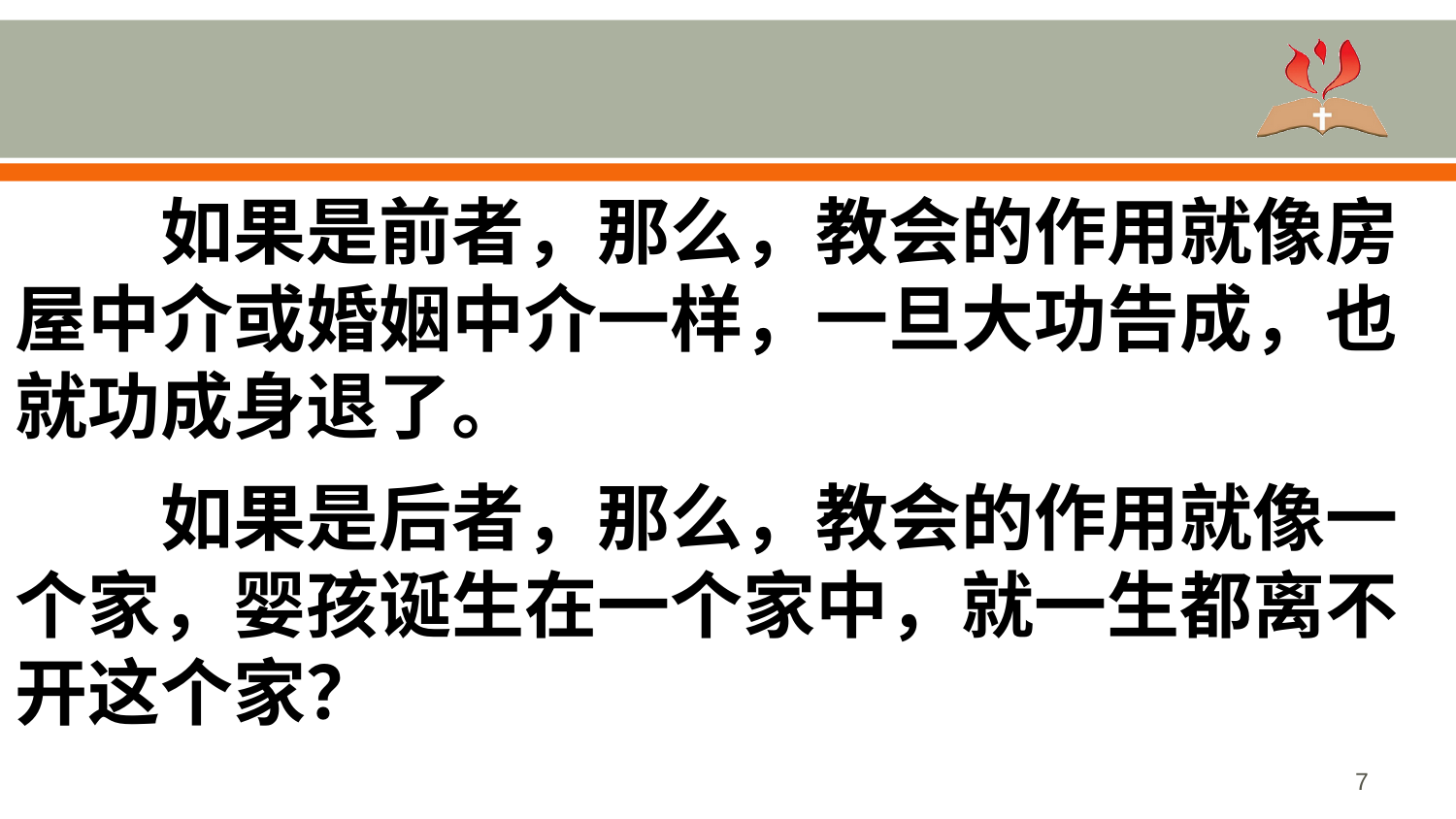

如果是前者，那么，教会的作用就像房屋中介或婚姻中介一样，一旦大功告成，也就功成身退了。
如果是后者，那么，教会的作用就像一个家，婴孩诞生在一个家中，就一生都离不开这个家？

7